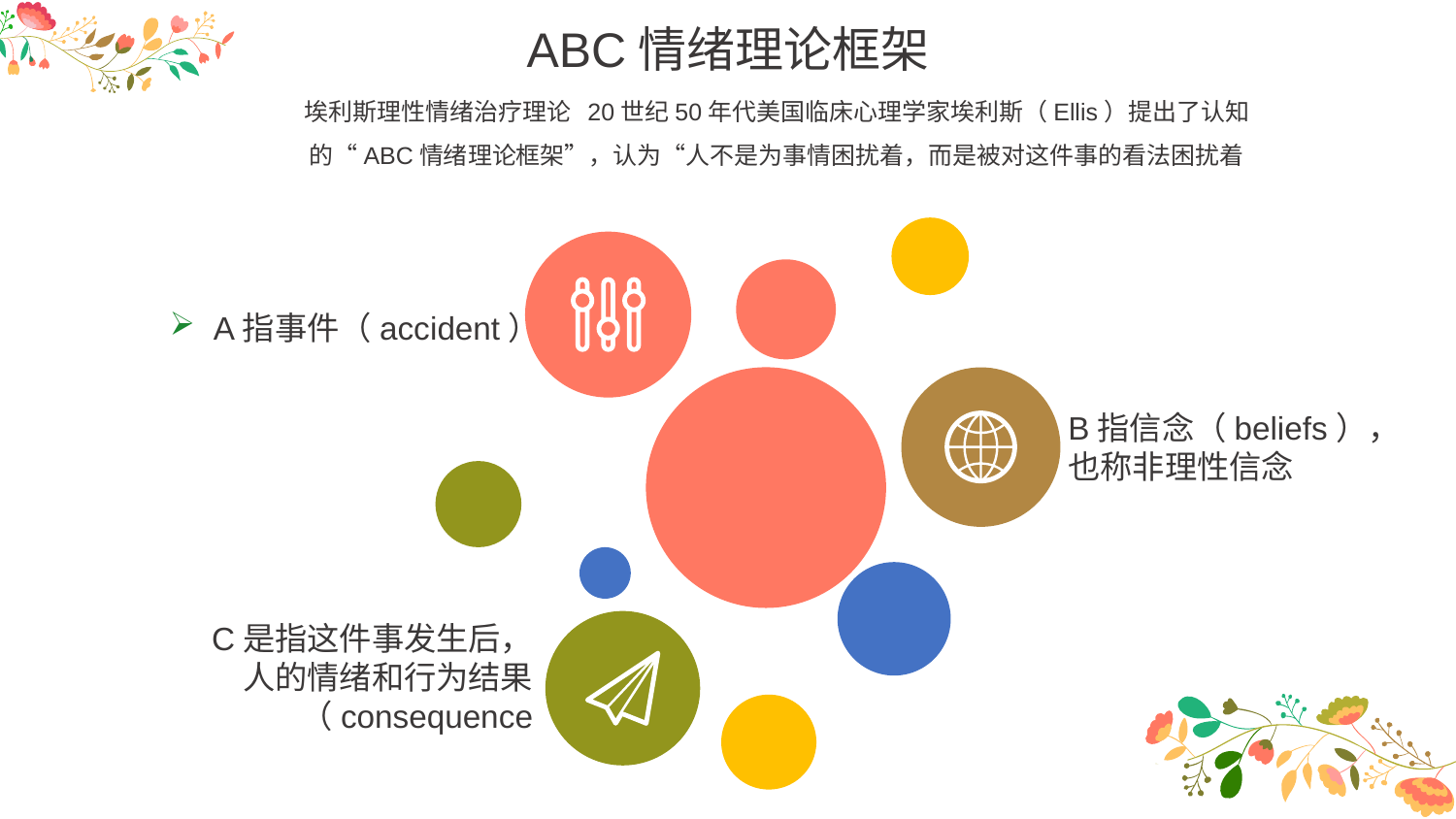

ABC情绪理论框架
埃利斯理性情绪治疗理论  20世纪50年代美国临床心理学家埃利斯（Ellis）提出了认知的“ABC情绪理论框架”，认为“人不是为事情困扰着，而是被对这件事的看法困扰着

A指事件（accident）

B指信念（beliefs），
也称非理性信念

C是指这件事发生后，
人的情绪和行为结果
（consequence